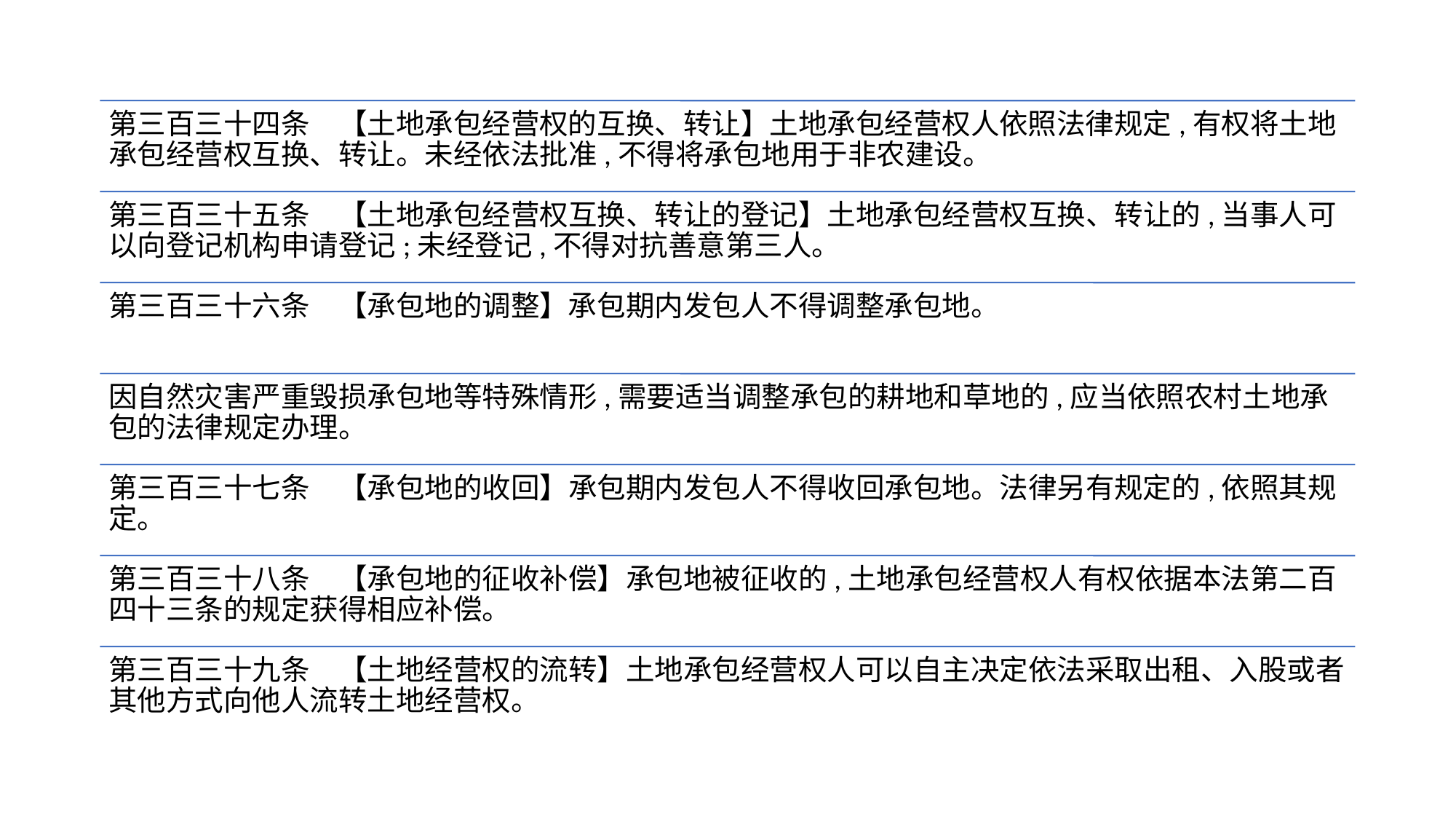

第三百三十四条　【土地承包经营权的互换、转让】土地承包经营权人依照法律规定,有权将土地承包经营权互换、转让。未经依法批准,不得将承包地用于非农建设。
第三百三十五条　【土地承包经营权互换、转让的登记】土地承包经营权互换、转让的,当事人可以向登记机构申请登记;未经登记,不得对抗善意第三人。
第三百三十六条　【承包地的调整】承包期内发包人不得调整承包地。
因自然灾害严重毁损承包地等特殊情形,需要适当调整承包的耕地和草地的,应当依照农村土地承包的法律规定办理。
第三百三十七条　【承包地的收回】承包期内发包人不得收回承包地。法律另有规定的,依照其规定。
第三百三十八条　【承包地的征收补偿】承包地被征收的,土地承包经营权人有权依据本法第二百四十三条的规定获得相应补偿。
第三百三十九条　【土地经营权的流转】土地承包经营权人可以自主决定依法采取出租、入股或者其他方式向他人流转土地经营权。